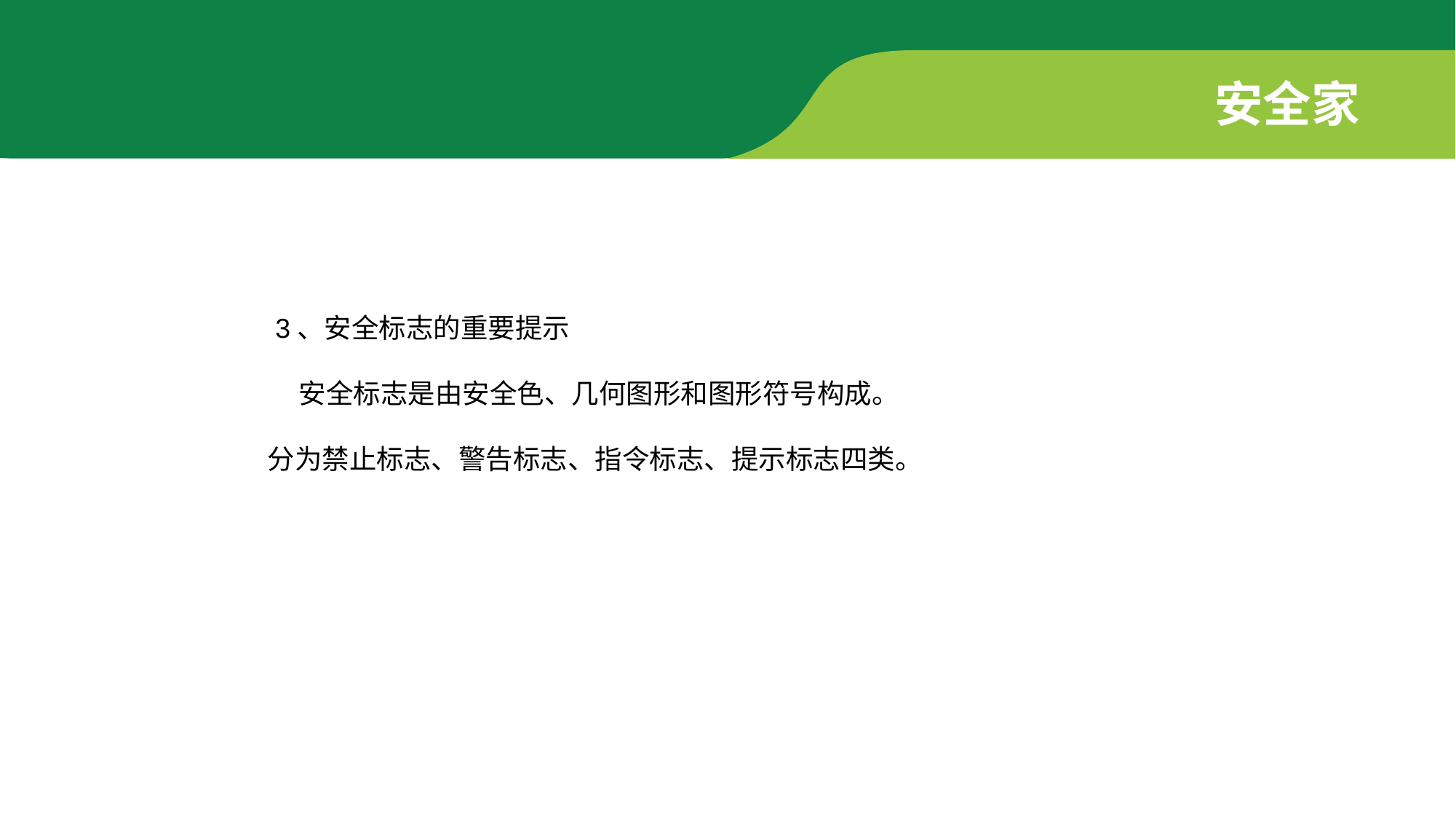

安全家
 3、安全标志的重要提示
    安全标志是由安全色、几何图形和图形符号构成。
分为禁止标志、警告标志、指令标志、提示标志四类。